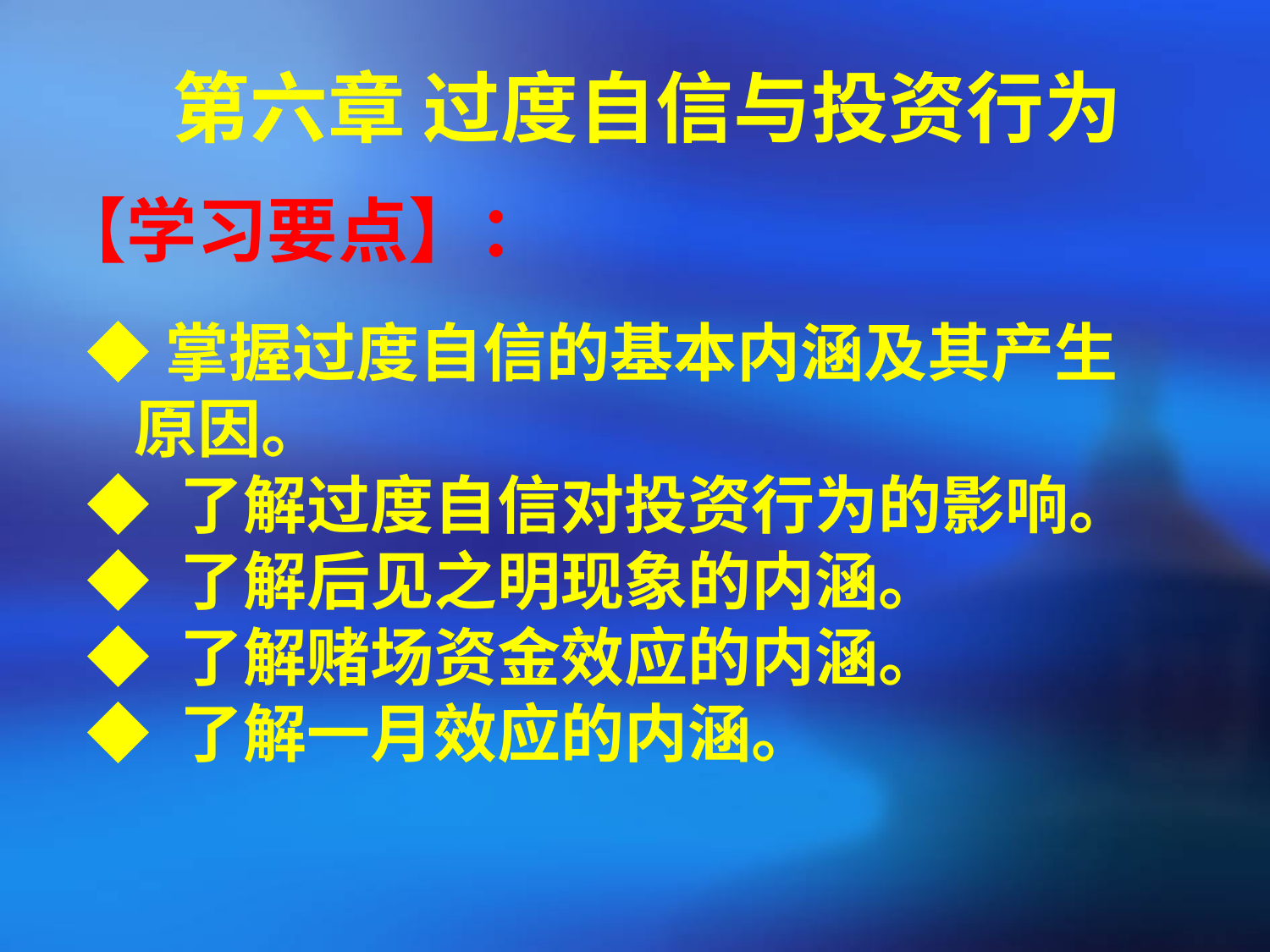

第六章 过度自信与投资行为
【学习要点】：
◆掌握过度自信的基本内涵及其产生原因。
◆ 了解过度自信对投资行为的影响。
◆ 了解后见之明现象的内涵。
◆ 了解赌场资金效应的内涵。
◆ 了解一月效应的内涵。